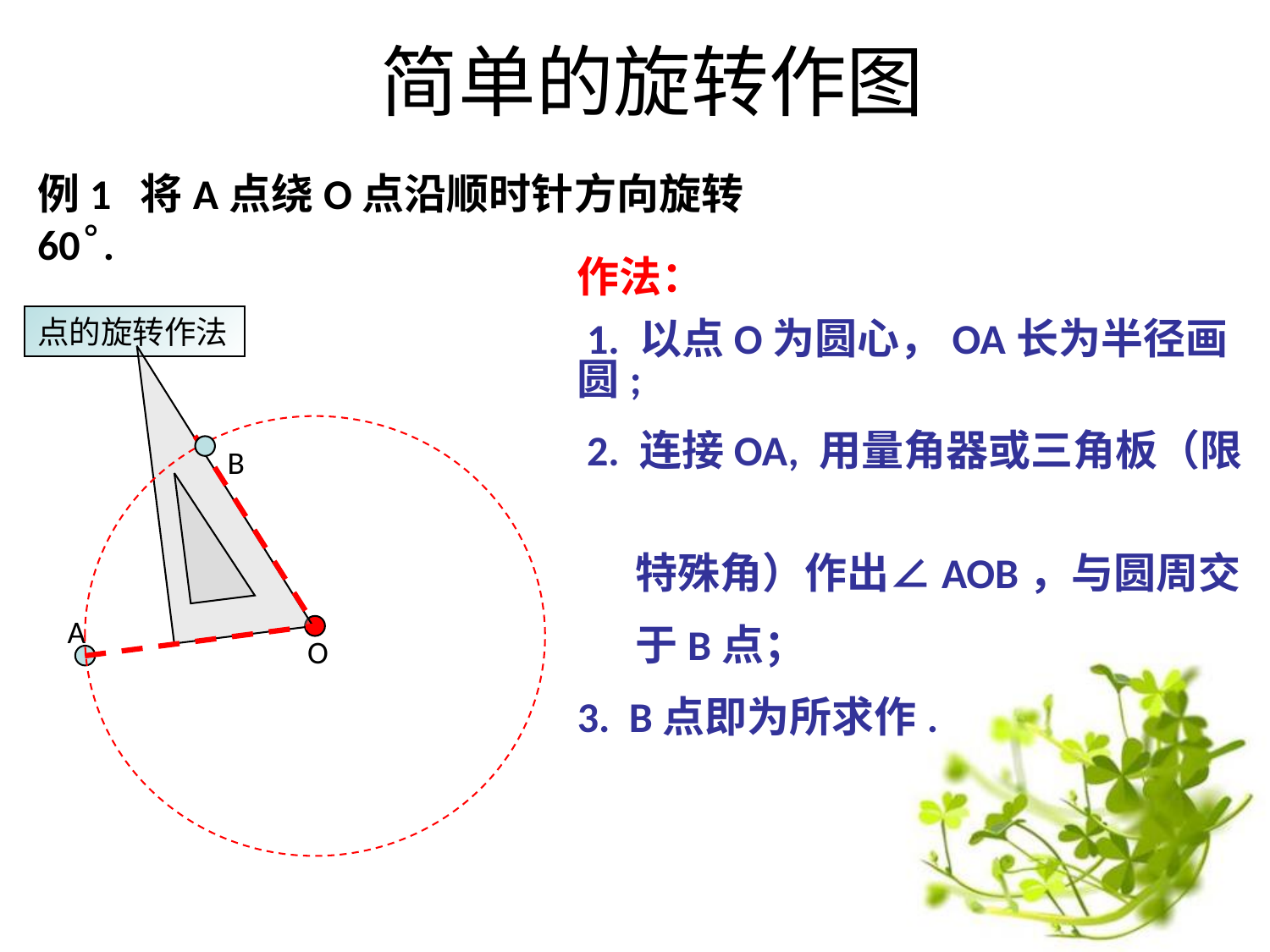

# 简单的旋转作图
例1  将A点绕O点沿顺时针方向旋转60˚.
作法：
 1. 以点O为圆心，OA长为半径画圆;
 2. 连接OA, 用量角器或三角板（限
     特殊角）作出∠AOB，与圆周交
     于B点；
3.  B点即为所求作.
点的旋转作法

B

A

O